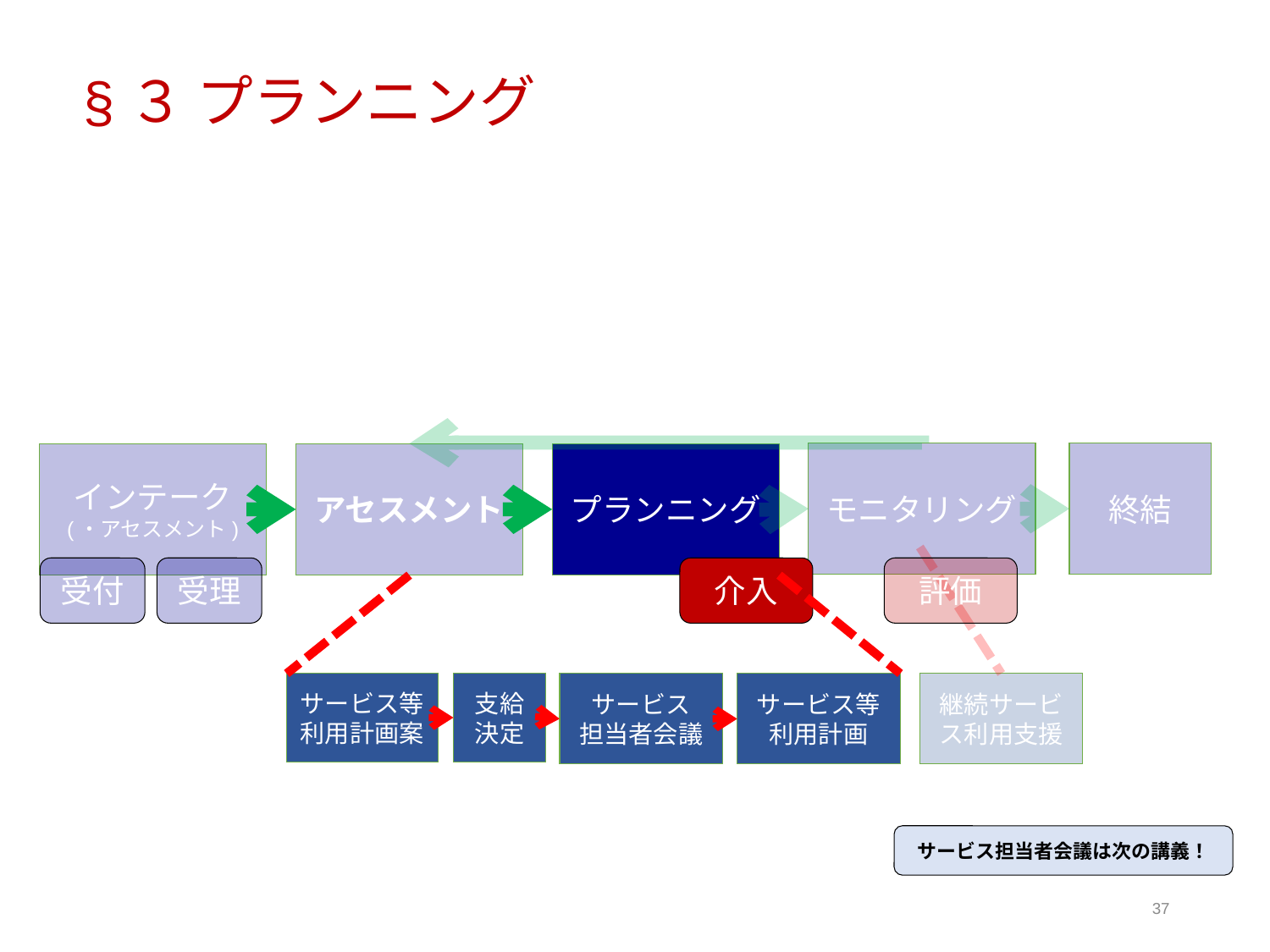

# §３ プランニング
モニタリング
終結
インテーク
(・アセスメント)
アセスメント
プランニング
受付
受理
介入
評価
サービス等
利用計画案
支給
決定
サービス
担当者会議
サービス等
利用計画
継続サービス利用支援
サービス担当者会議は次の講義！
37